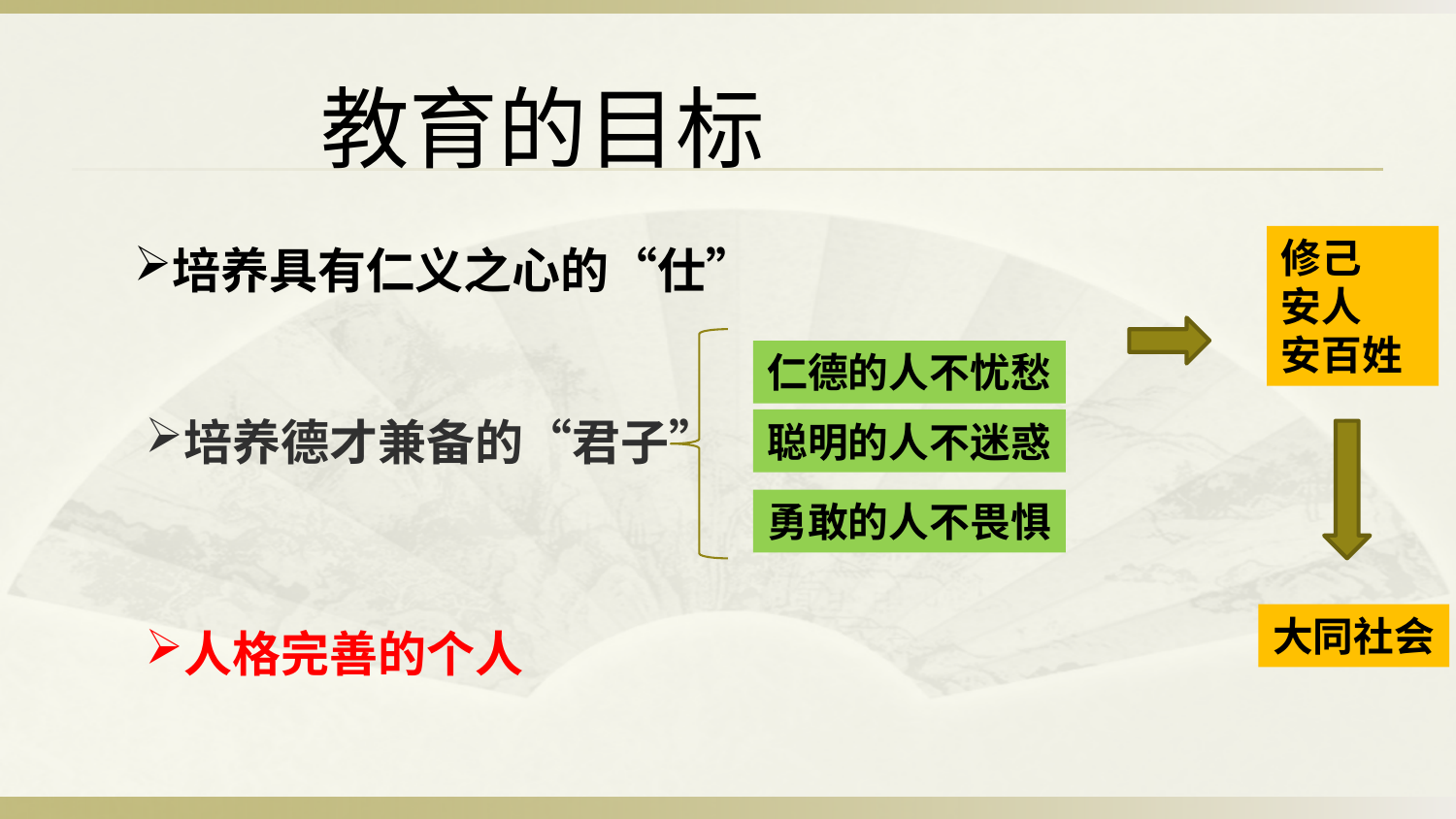

教育的目标

修己
安人
安百姓
培养具有仁义之心的“仕”

仁德的人不忧愁
培养德才兼备的“君子”
聪明的人不迷惑

勇敢的人不畏惧
大同社会
人格完善的个人